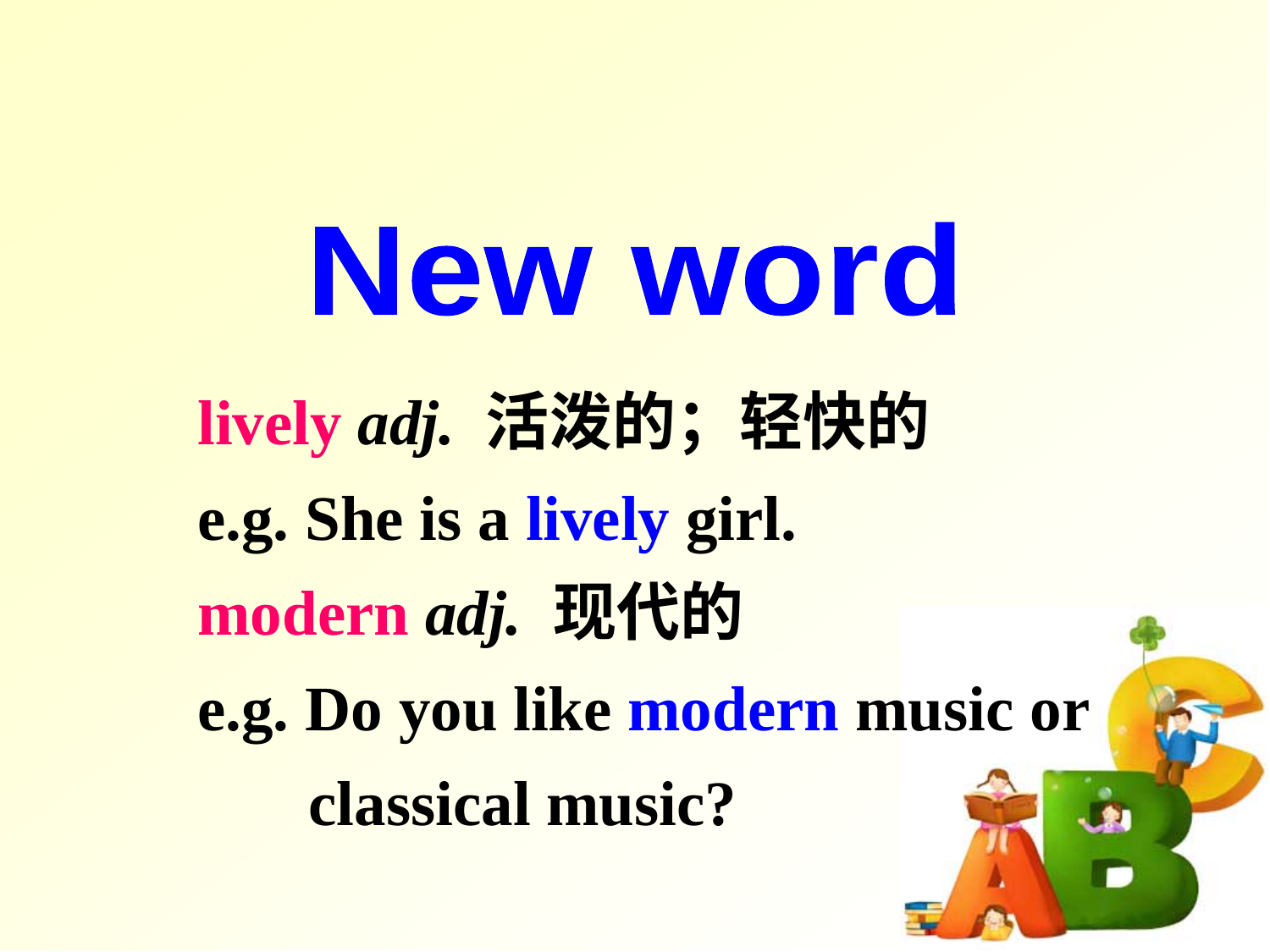

New word
lively adj. 活泼的；轻快的
e.g. She is a lively girl.
modern adj. 现代的
e.g. Do you like modern music or
       classical music?